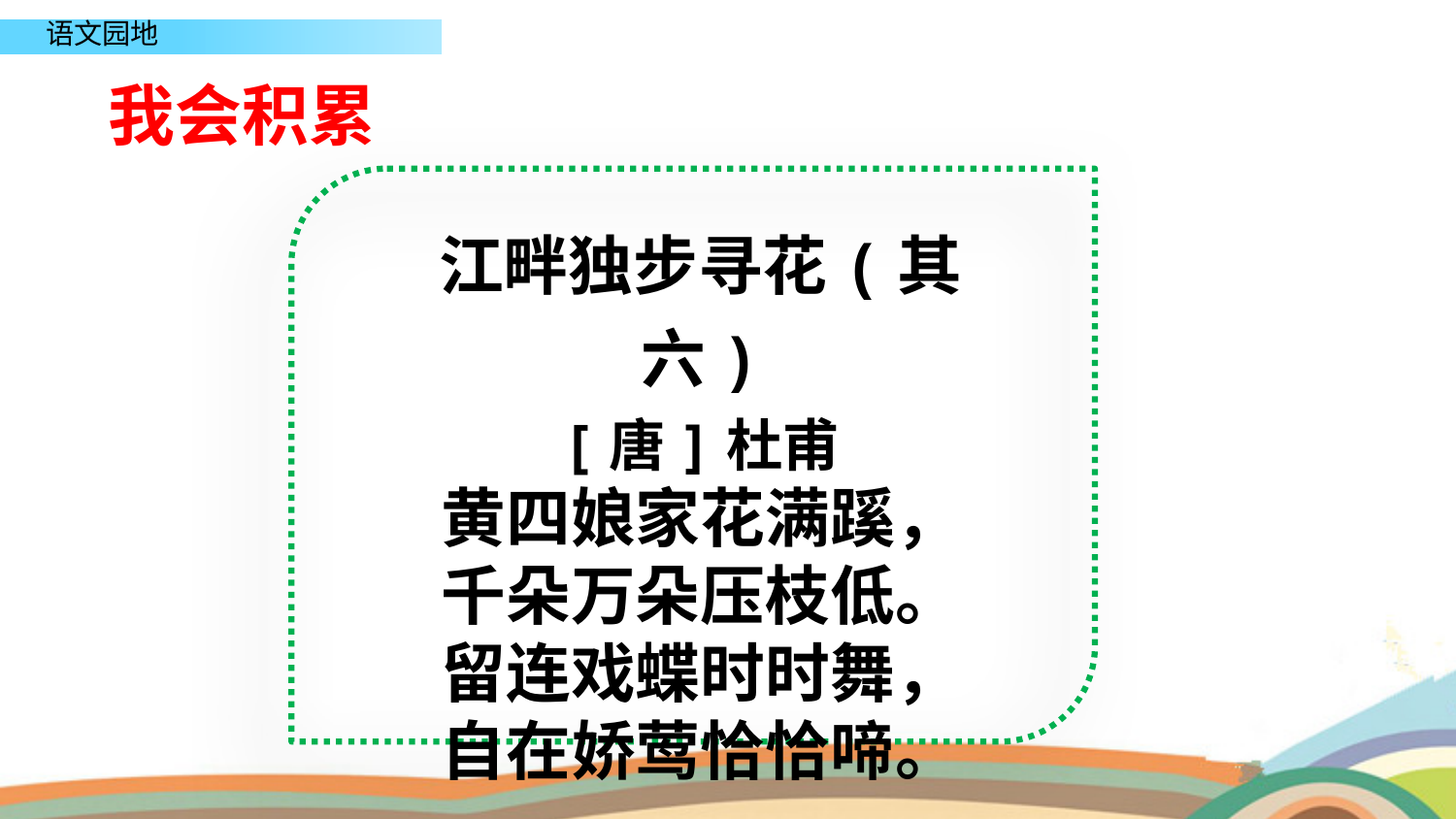

我会积累

江畔独步寻花(其六)
[唐]杜甫
黄四娘家花满蹊，
千朵万朵压枝低。
留连戏蝶时时舞，
自在娇莺恰恰啼。